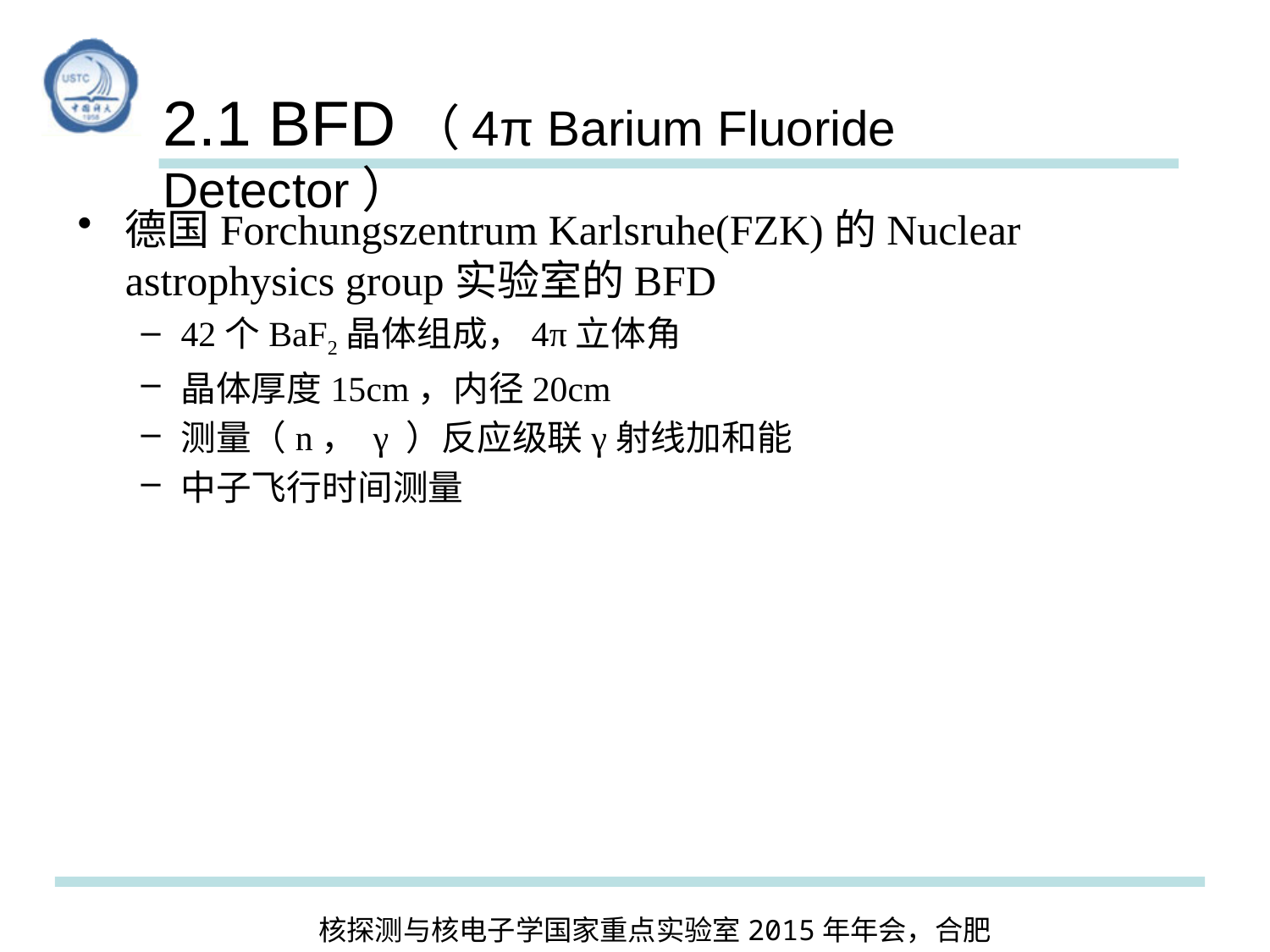

2.1 BFD（4π Barium Fluoride Detector）
德国Forchungszentrum Karlsruhe(FZK)的Nuclear astrophysics group实验室的BFD
42个BaF2晶体组成，4π立体角
晶体厚度15cm，内径20cm
测量（n， γ ）反应级联γ射线加和能
中子飞行时间测量